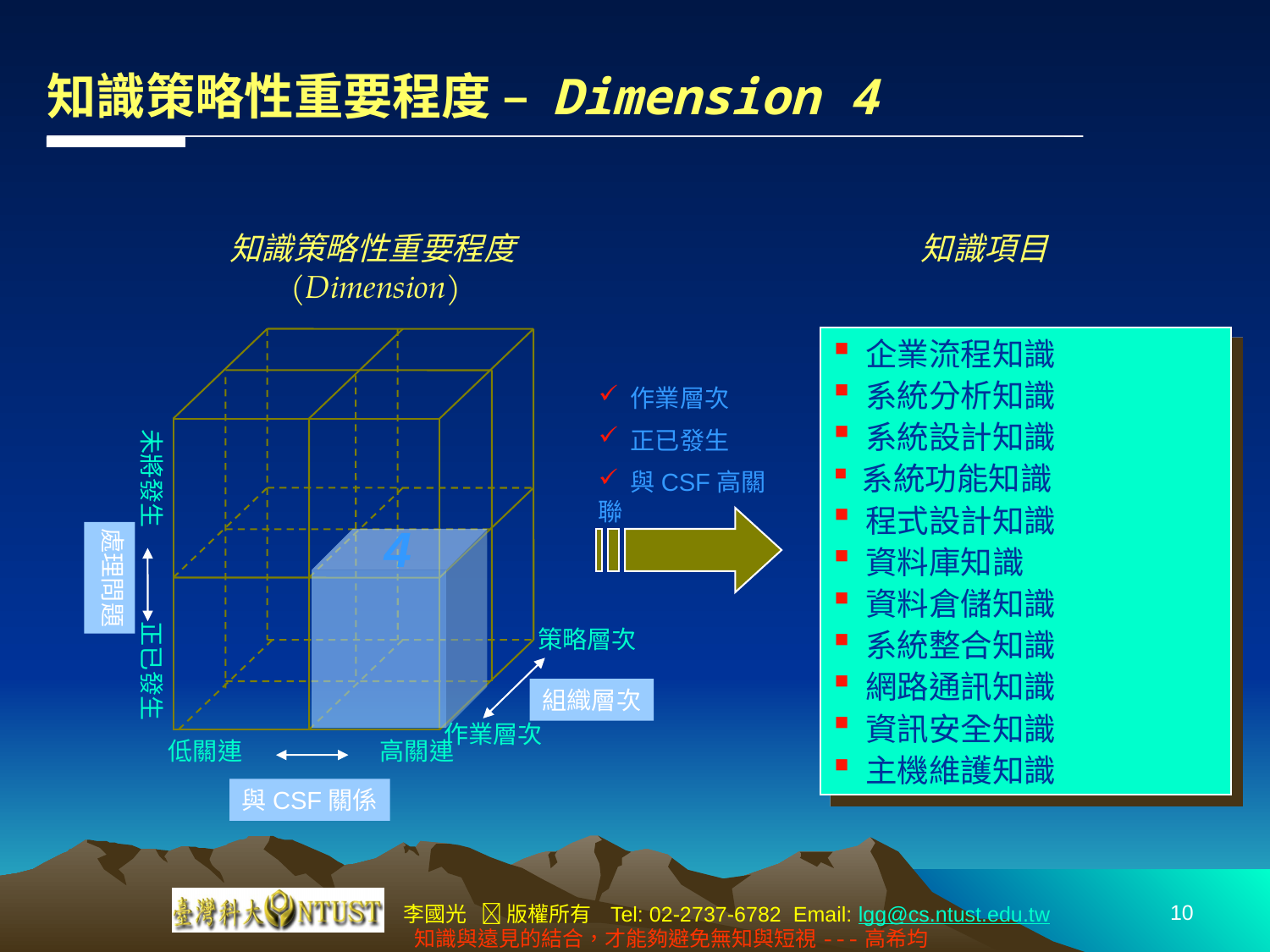

知識策略性重要程度 – Dimension 4

知識策略性重要程度(Dimension)
知識項目
 企業流程知識
 系統分析知識
 系統設計知識
 系統功能知識
 程式設計知識
 資料庫知識
 資料倉儲知識
 系統整合知識
 網路通訊知識
 資訊安全知識
 主機維護知識

 作業層次
 正已發生
 與CSF高關聯
未將發生                 正已發生

4
處理問題

策略層次

組織層次
作業層次
 低關連                         高關連

與CSF關係
10